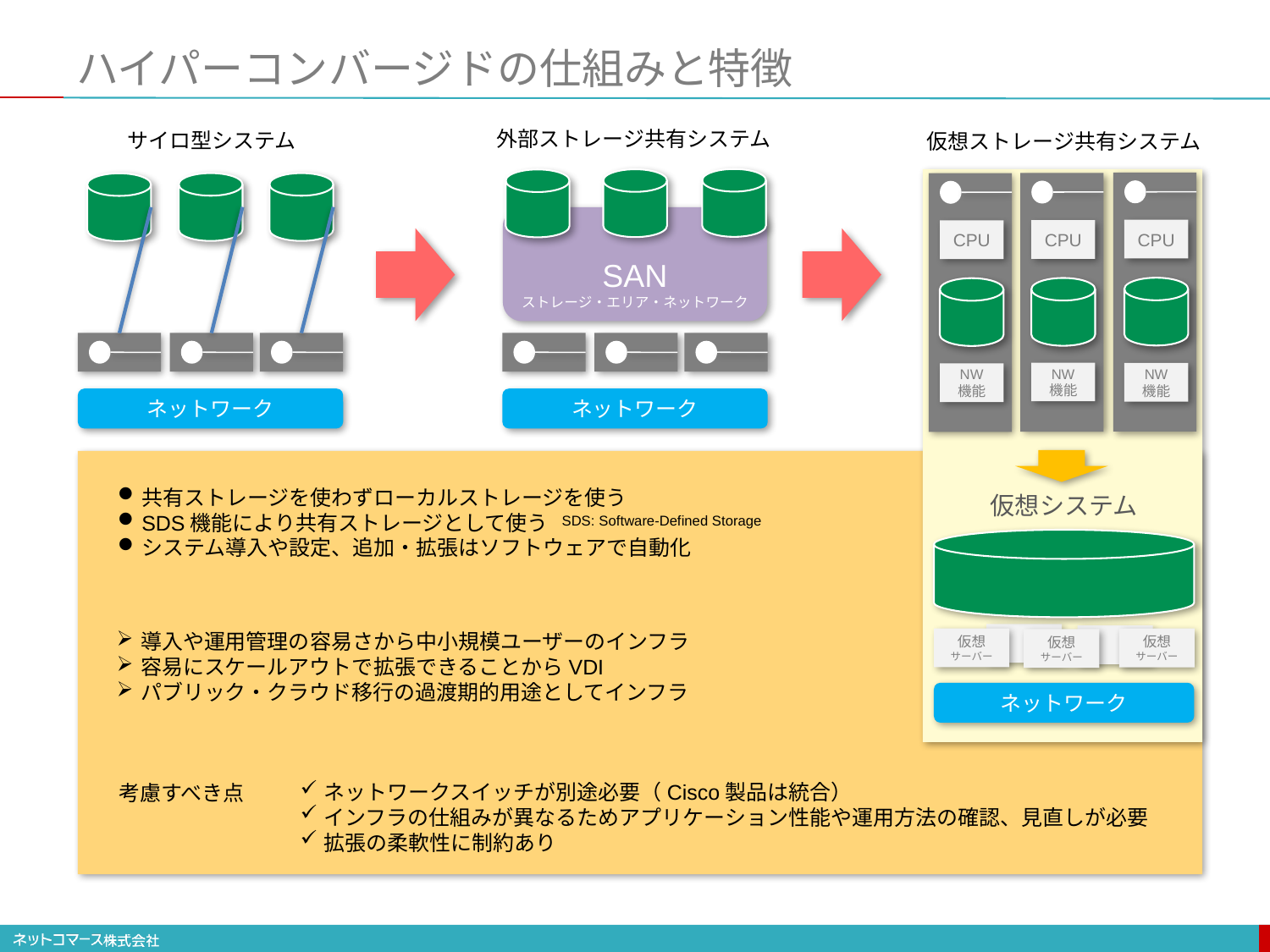

# ハイパーコンバージドの仕組みと特徴
外部ストレージ共有システム
サイロ型システム
仮想ストレージ共有システム

SAN
ストレージ・エリア・ネットワーク
CPU
CPU
CPU

NW
機能
NW
機能
NW
機能
ネットワーク
ネットワーク

共有ストレージを使わずローカルストレージを使う
SDS機能により共有ストレージとして使う
システム導入や設定、追加・拡張はソフトウェアで自動化
仮想システム
SDS: Software-Defined Storage

導入や運用管理の容易さから中小規模ユーザーのインフラ
容易にスケールアウトで拡張できることからVDI
パブリック・クラウド移行の過渡期的用途としてインフラ

仮想
サーバー
仮想
サーバー
仮想
サーバー
ネットワーク
ネットワークスイッチが別途必要（Cisco製品は統合）
インフラの仕組みが異なるためアプリケーション性能や運用方法の確認、見直しが必要
拡張の柔軟性に制約あり
考慮すべき点